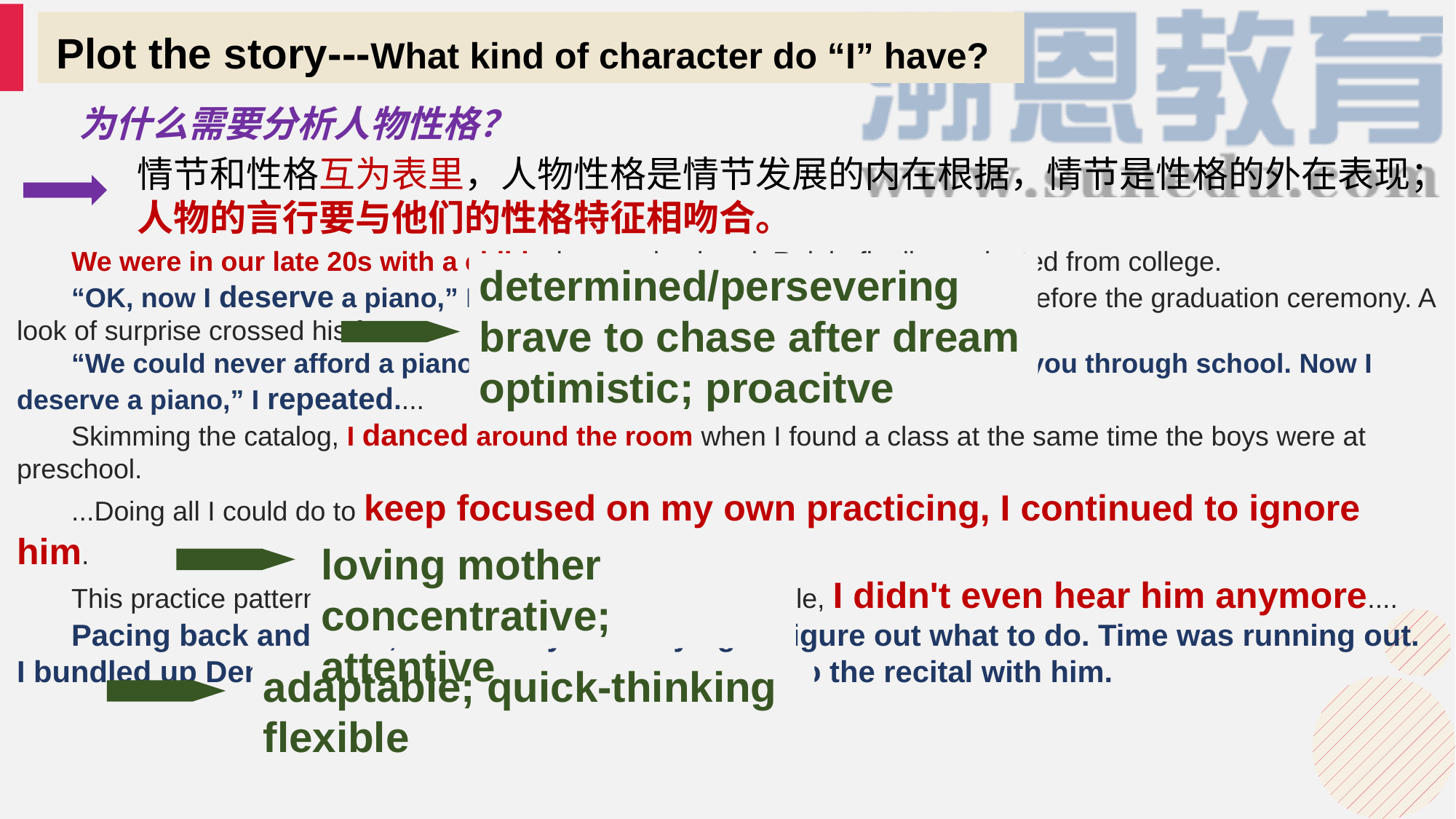

Plot the story---What kind of character do “I” have?
为什么需要分析人物性格？
情节和性格互为表里，人物性格是情节发展的内在根据，情节是性格的外在表现；
人物的言行要与他们的性格特征相吻合。

We were in our late 20s with a child when my husband, Ralph, finally graduated from college.
“OK, now I deserve a piano,” I blurted out when he sat down for lunch just before the graduation ceremony. A look of surprise crossed his face.
“We could never afford a piano. After so many years of hard work, we got you through school. Now I deserve a piano,” I repeated....
Skimming the catalog, I danced around the room when I found a class at the same time the boys were at preschool.
...Doing all I could do to keep focused on my own practicing, I continued to ignore him.
This practice pattern became an evening routine, After a while, I didn't even hear him anymore....
Pacing back and forth, I shook my head trying to figure out what to do. Time was running out. I bundled up Denny-with his sleeper on-and drove off to the recital with him.
determined/persevering
brave to chase after dream
optimistic; proacitve

loving mother
concentrative; attentive

adaptable; quick-thinking
flexible